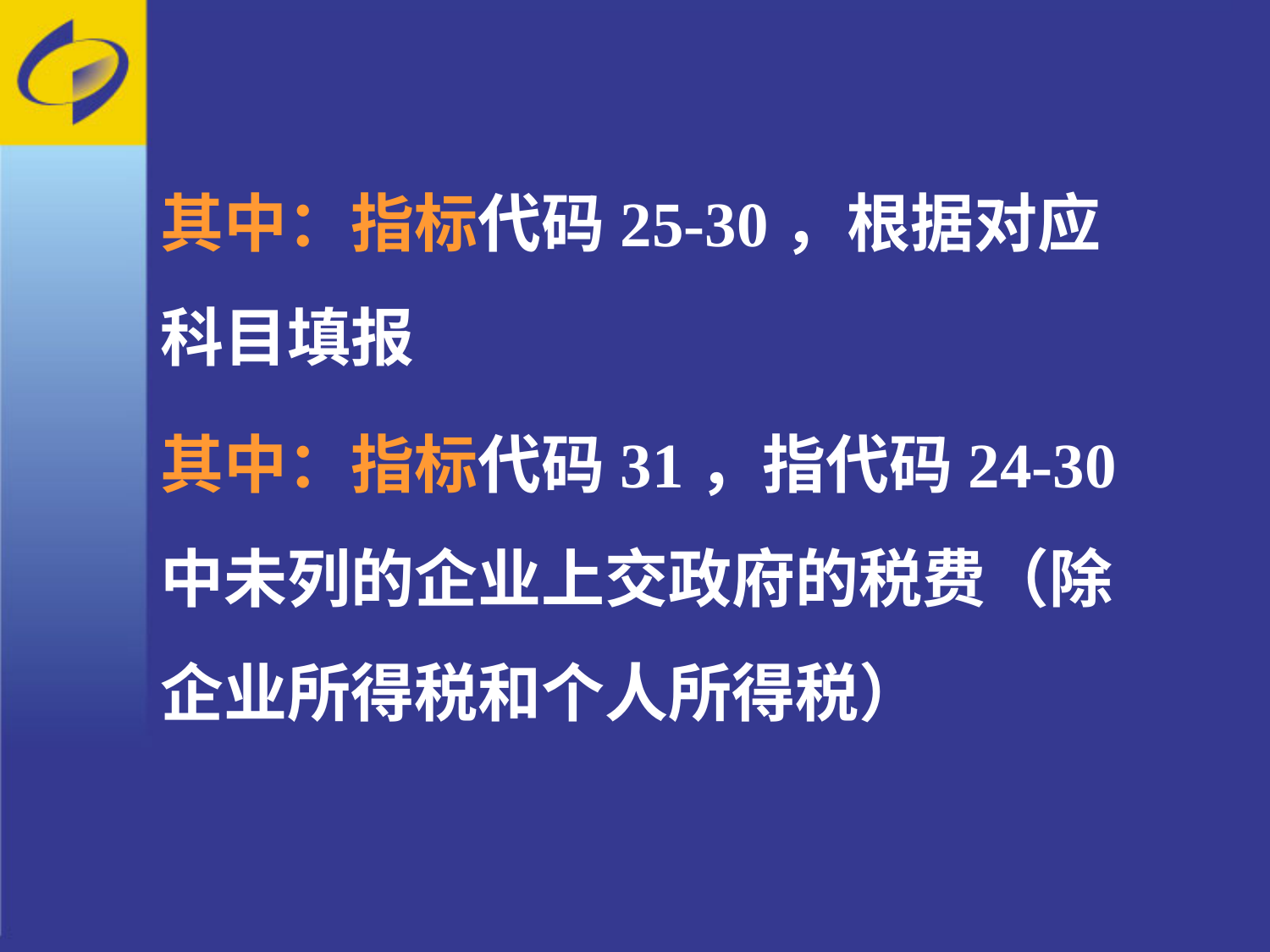

#
其中：指标代码25-30，根据对应科目填报
其中：指标代码31，指代码24-30中未列的企业上交政府的税费（除企业所得税和个人所得税）